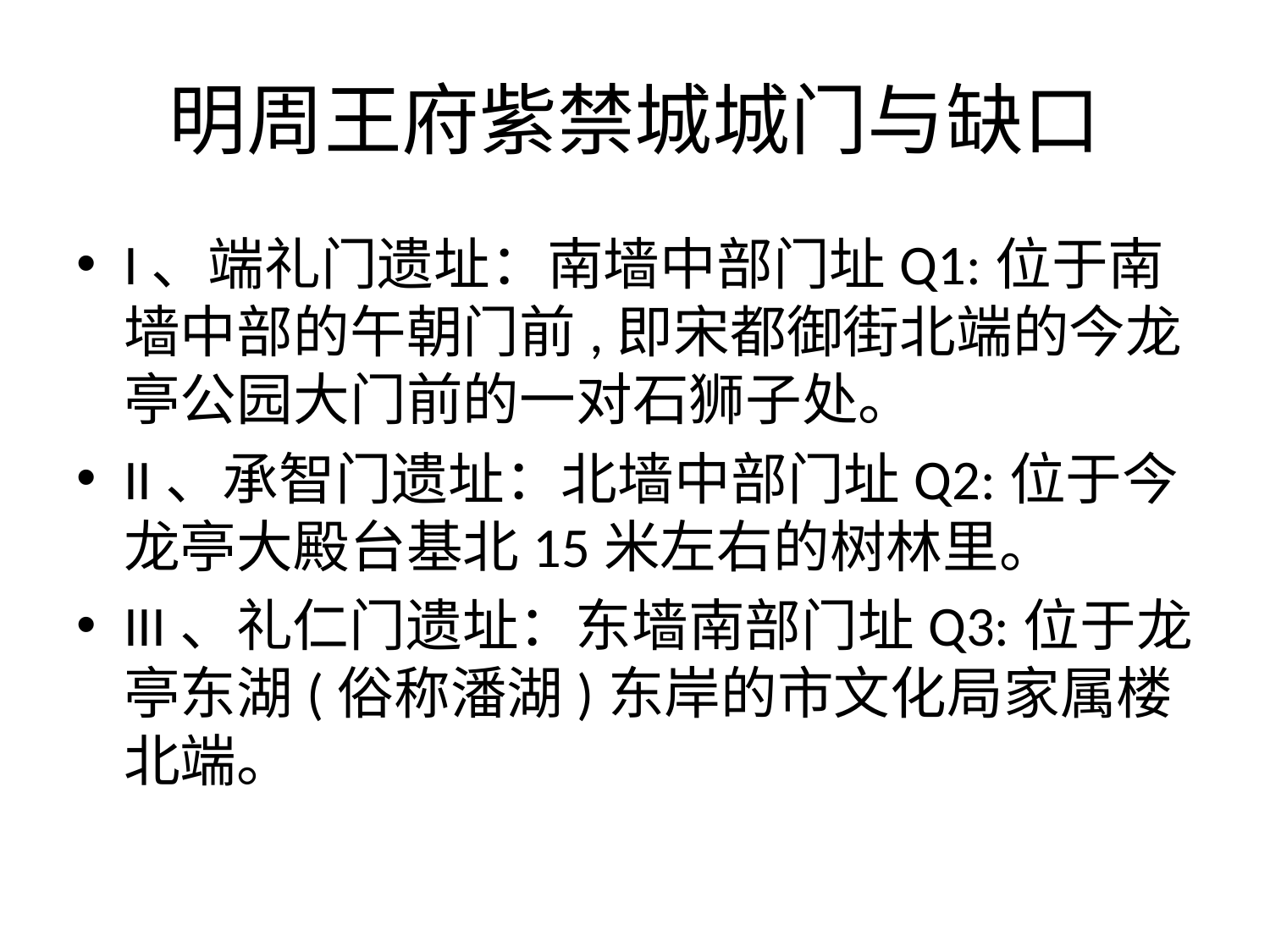

# 明周王府紫禁城城门与缺口
I、端礼门遗址：南墙中部门址Q1:位于南墙中部的午朝门前,即宋都御街北端的今龙亭公园大门前的一对石狮子处。
II、承智门遗址：北墙中部门址Q2:位于今龙亭大殿台基北15米左右的树林里。
III、礼仁门遗址：东墙南部门址Q3:位于龙亭东湖(俗称潘湖)东岸的市文化局家属楼北端。